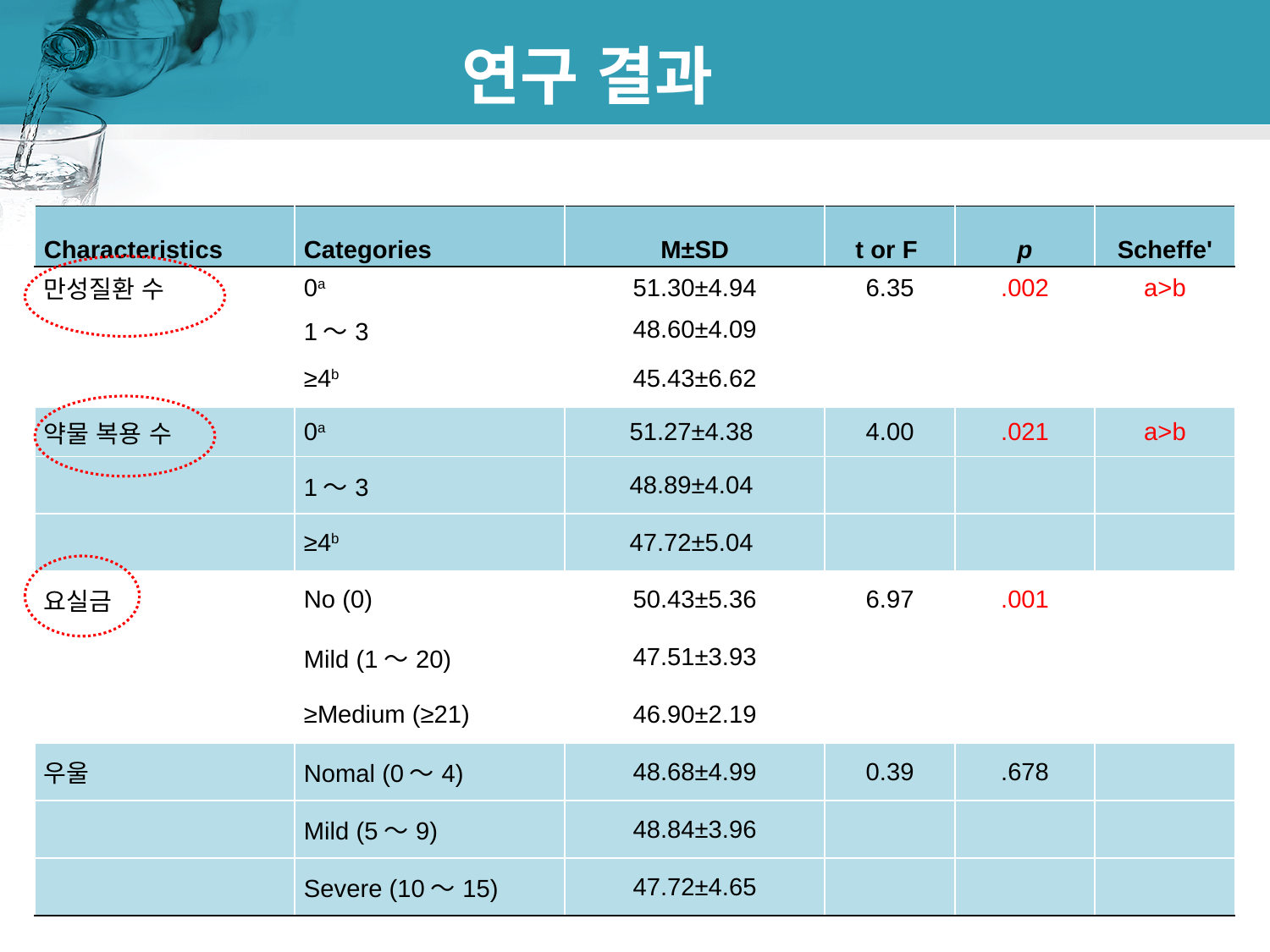

#
             연구 결과
| Characteristics | Categories | M±SD | t or F | p | Scheffe' |
| --- | --- | --- | --- | --- | --- |
| 만성질환 수 | 0a | 51.30±4.94 | 6.35 | .002 | a>b |
|  | 1～3 | 48.60±4.09 |  |  |  |
|  | ≥4b | 45.43±6.62 |  |  |  |
| 약물 복용 수 | 0a | 51.27±4.38 | 4.00 | .021 | a>b |
|  | 1～3 | 48.89±4.04 |  |  |  |
|  | ≥4b | 47.72±5.04 |  |  |  |
| 요실금 | No (0) | 50.43±5.36 | 6.97 | .001 |  |
|  | Mild (1～20) | 47.51±3.93 |  |  |  |
|  | ≥Medium (≥21) | 46.90±2.19 |  |  |  |
| 우울 | Nomal (0～4) | 48.68±4.99 | 0.39 | .678 |  |
|  | Mild (5～9) | 48.84±3.96 |  |  |  |
|  | Severe (10～15) | 47.72±4.65 |  |  |  |